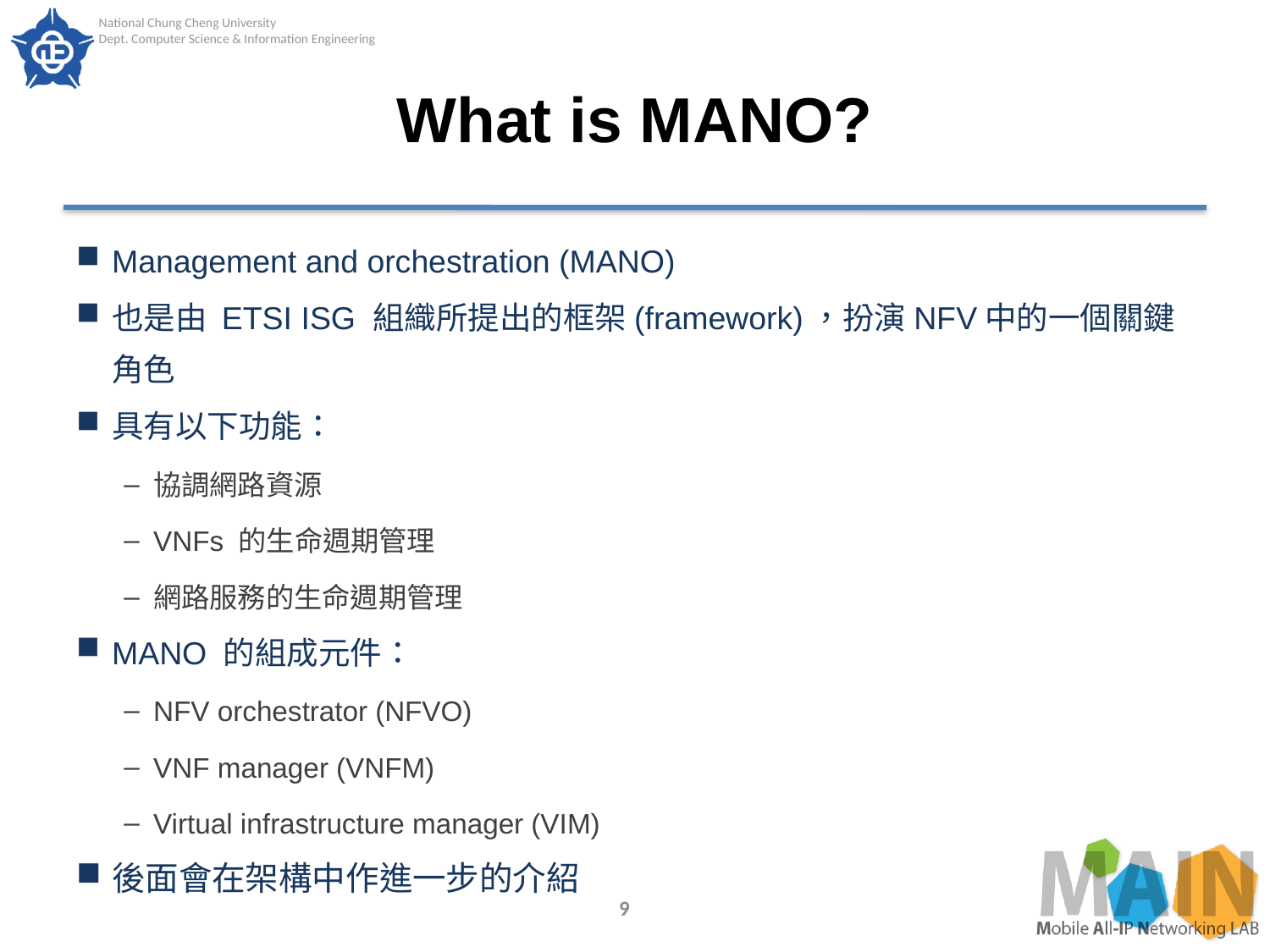

# What is MANO?
Management and orchestration (MANO)
也是由 ETSI ISG 組織所提出的框架(framework)，扮演NFV中的一個關鍵角色
具有以下功能：
協調網路資源
VNFs 的生命週期管理
網路服務的生命週期管理
MANO 的組成元件：
NFV orchestrator (NFVO)
VNF manager (VNFM)
Virtual infrastructure manager (VIM)
後面會在架構中作進一步的介紹
9